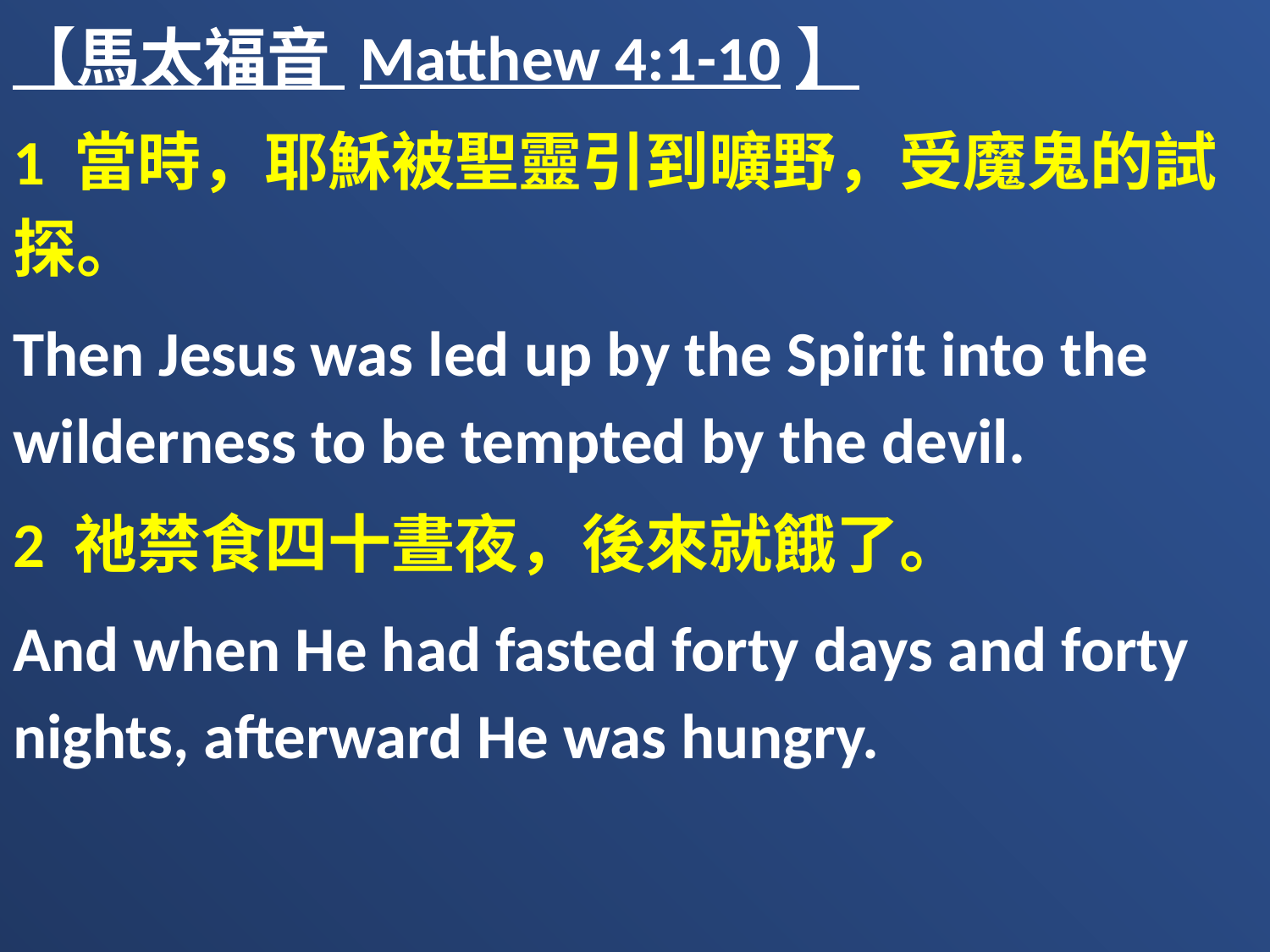

【馬太福音 Matthew 4:1-10】
1 當時，耶穌被聖靈引到曠野，受魔鬼的試探。
Then Jesus was led up by the Spirit into the wilderness to be tempted by the devil.
2 祂禁食四十晝夜，後來就餓了。
And when He had fasted forty days and forty nights, afterward He was hungry.